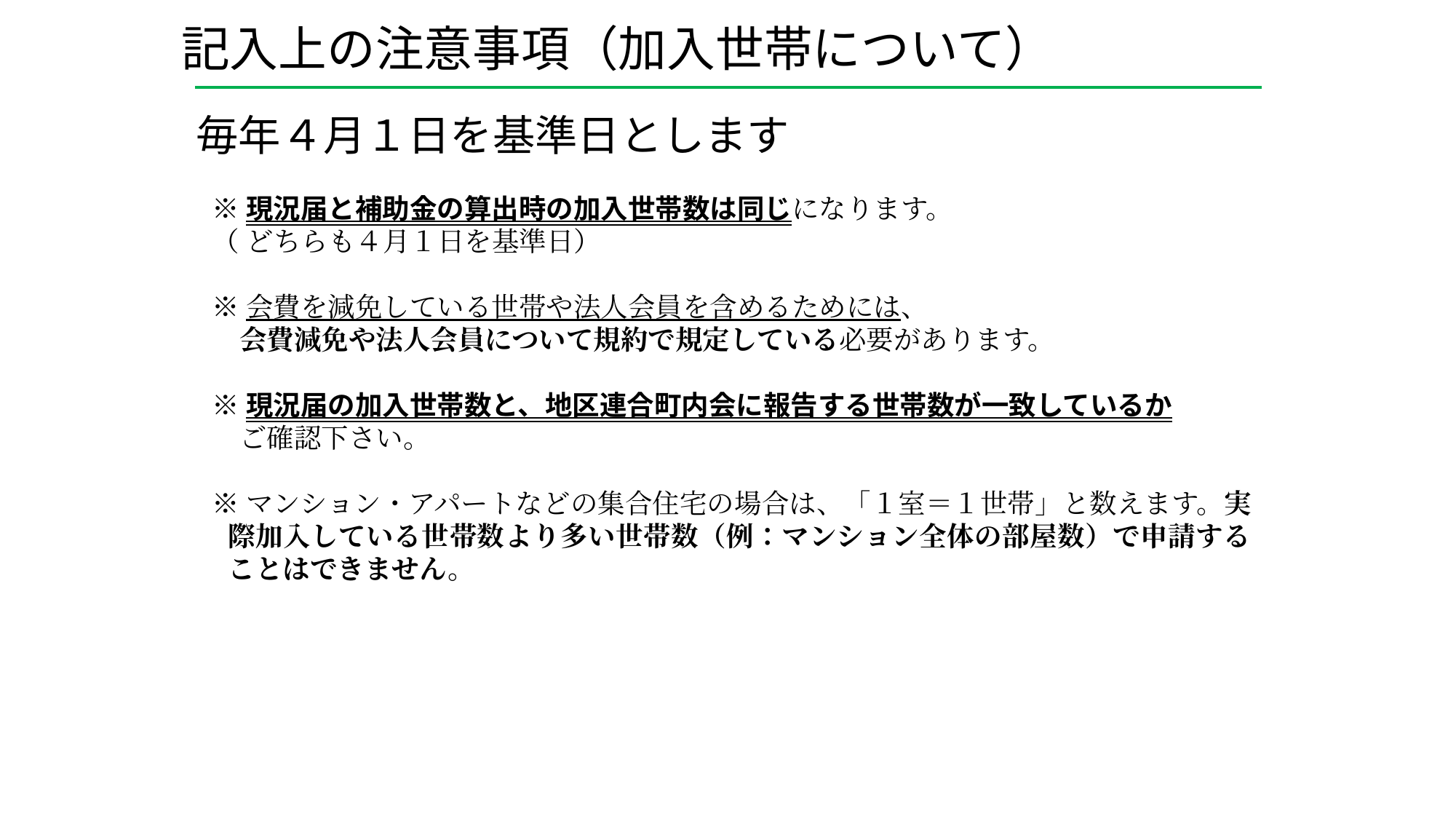

記入上の注意事項（加入世帯について）

毎年４月１日を基準日とします
※現況届と補助金の算出時の加入世帯数は同じになります。
（ どちらも４月１日を基準日）

※会費を減免している世帯や法人会員を含めるためには、
　会費減免や法人会員について規約で規定している必要があります。

※現況届の加入世帯数と、地区連合町内会に報告する世帯数が一致しているか
　ご確認下さい。

※マンション・アパートなどの集合住宅の場合は、「１室＝１世帯」と数えます。実際加入している世帯数より多い世帯数（例：マンション全体の部屋数）で申請することはできません。